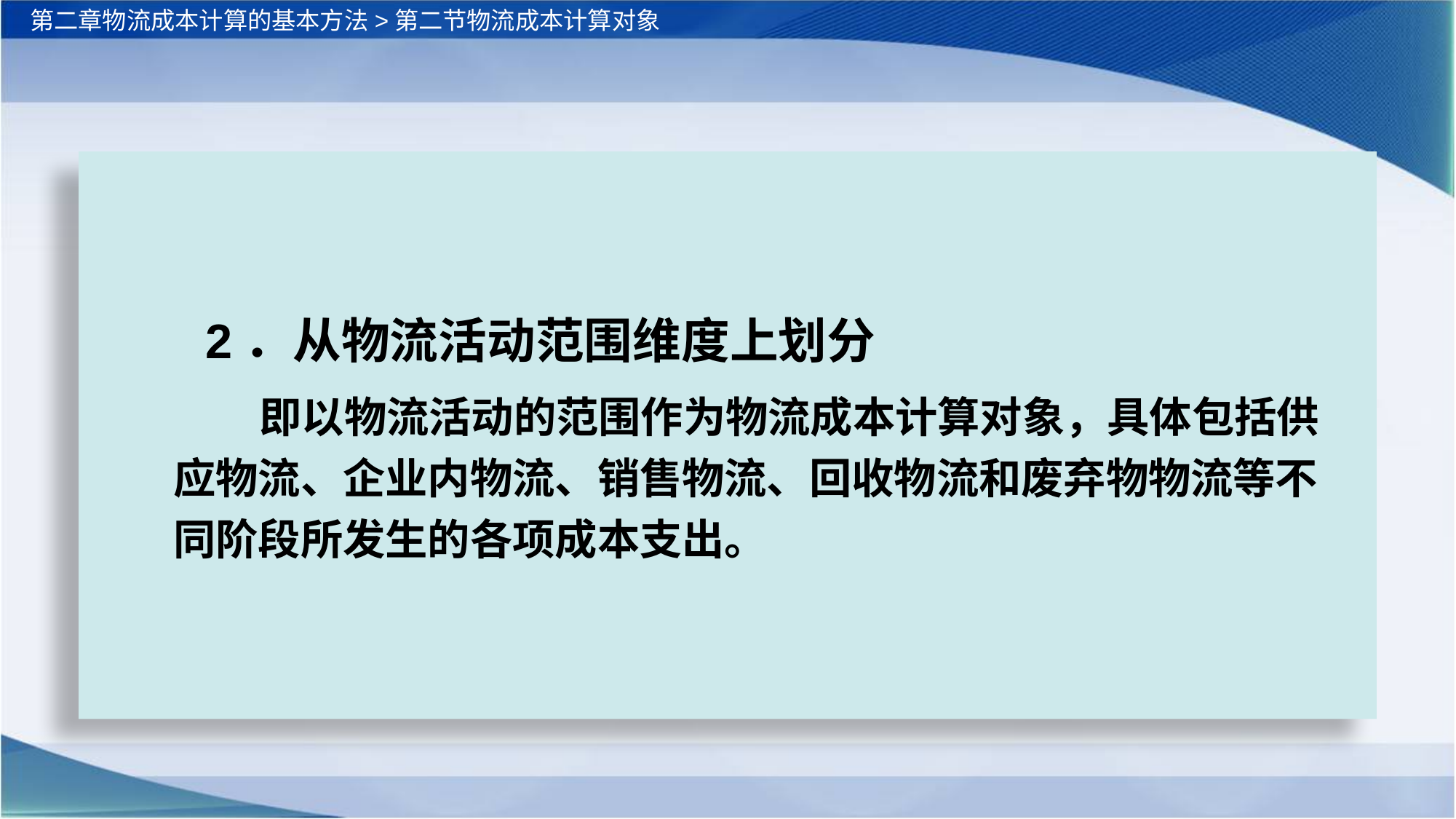

第二章物流成本计算的基本方法>第二节物流成本计算对象
2．从物流活动范围维度上划分
即以物流活动的范围作为物流成本计算对象，具体包括供应物流、企业内物流、销售物流、回收物流和废弃物物流等不同阶段所发生的各项成本支出。